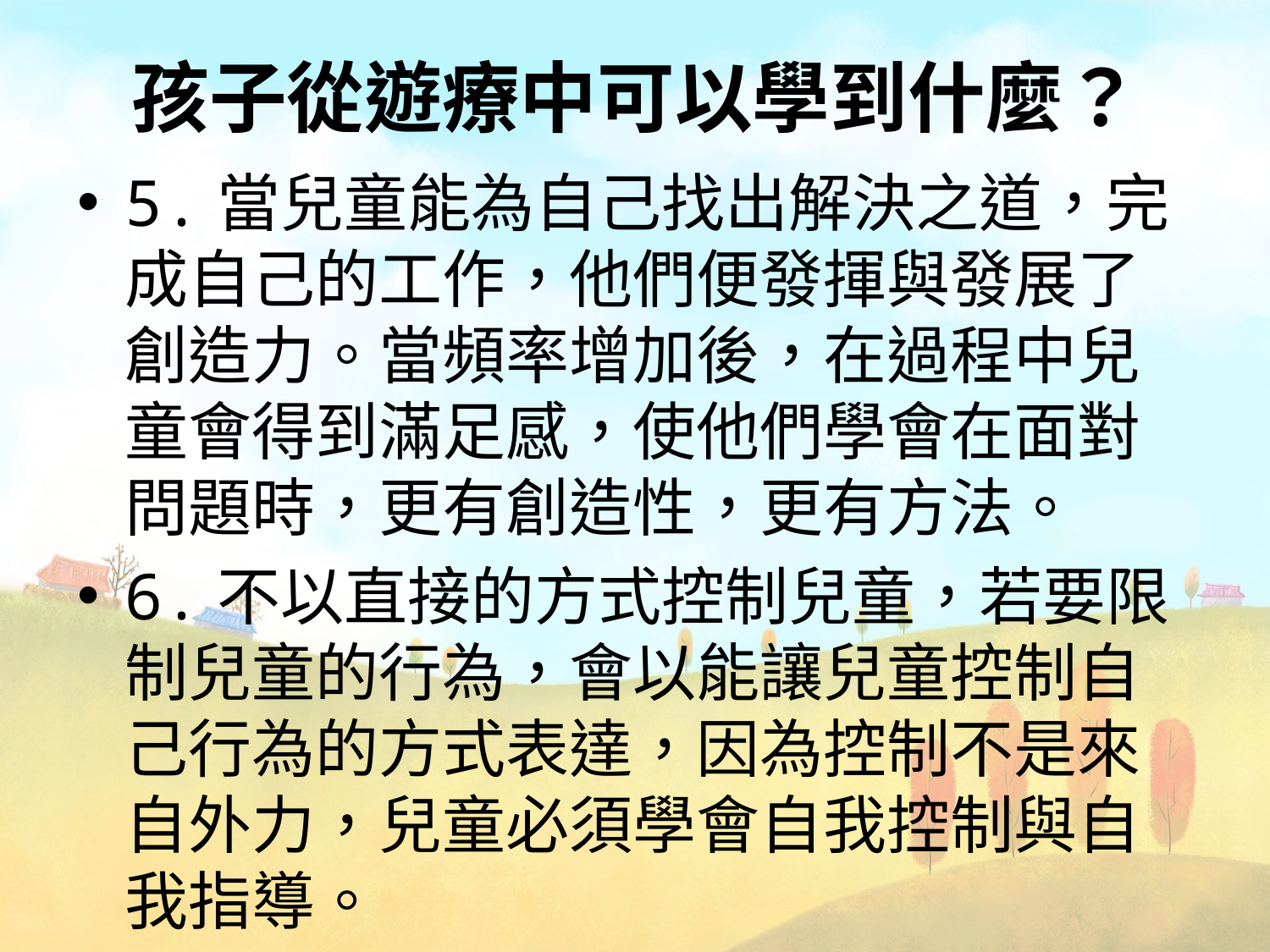

# 孩子從遊療中可以學到什麼？
5.當兒童能為自己找出解決之道，完成自己的工作，他們便發揮與發展了創造力。當頻率增加後，在過程中兒童會得到滿足感，使他們學會在面對問題時，更有創造性，更有方法。
6.不以直接的方式控制兒童，若要限制兒童的行為，會以能讓兒童控制自己行為的方式表達，因為控制不是來自外力，兒童必須學會自我控制與自我指導。